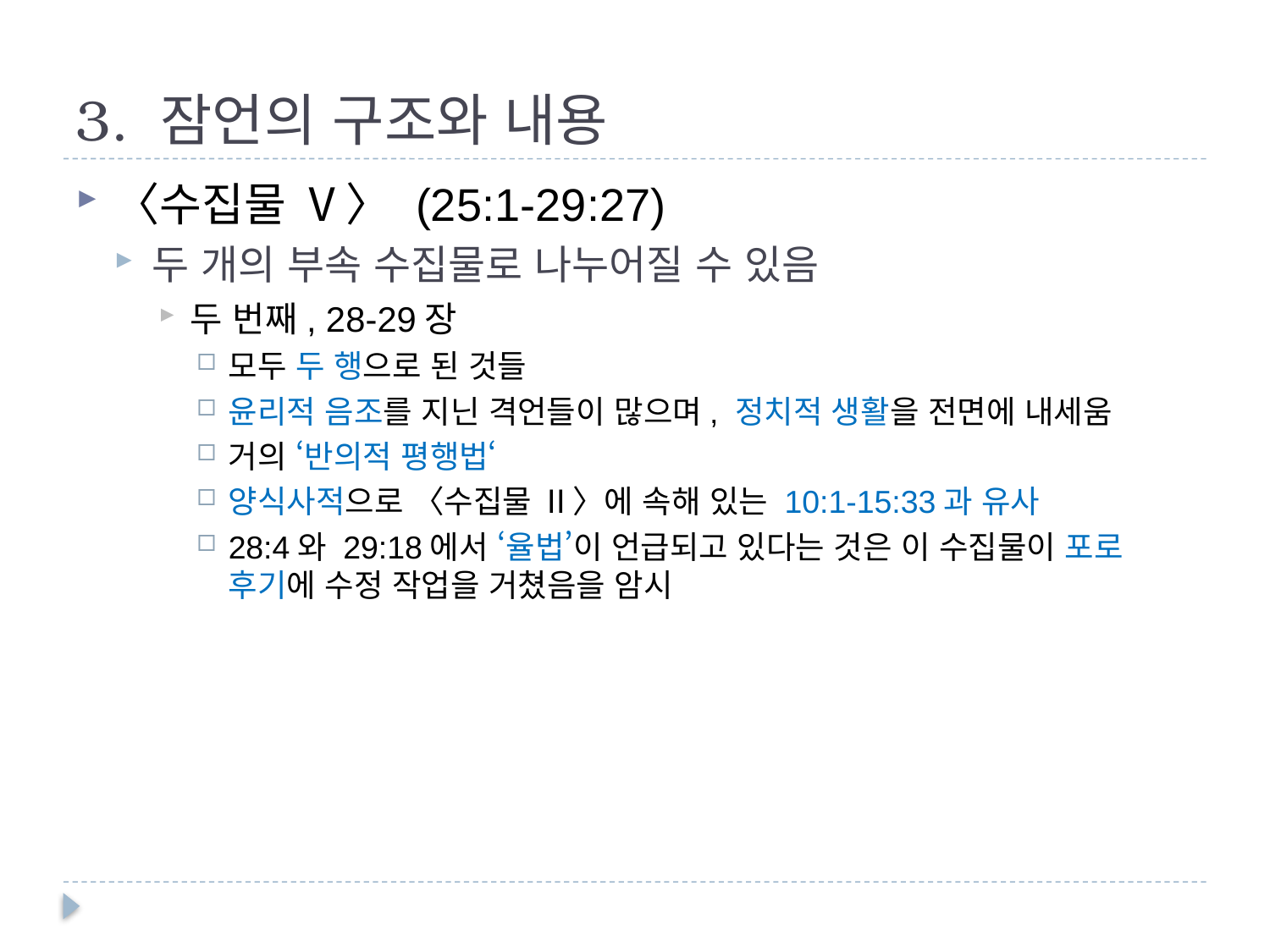

# 3. 잠언의 구조와 내용
〈수집물 Ⅴ〉 (25:1-29:27)
두 개의 부속 수집물로 나누어질 수 있음
두 번째, 28-29장
모두 두 행으로 된 것들
윤리적 음조를 지닌 격언들이 많으며, 정치적 생활을 전면에 내세움
거의 ‘반의적 평행법‘
양식사적으로 〈수집물 Ⅱ〉에 속해 있는 10:1-15:33과 유사
28:4와 29:18에서 ‘율법’이 언급되고 있다는 것은 이 수집물이 포로 후기에 수정 작업을 거쳤음을 암시